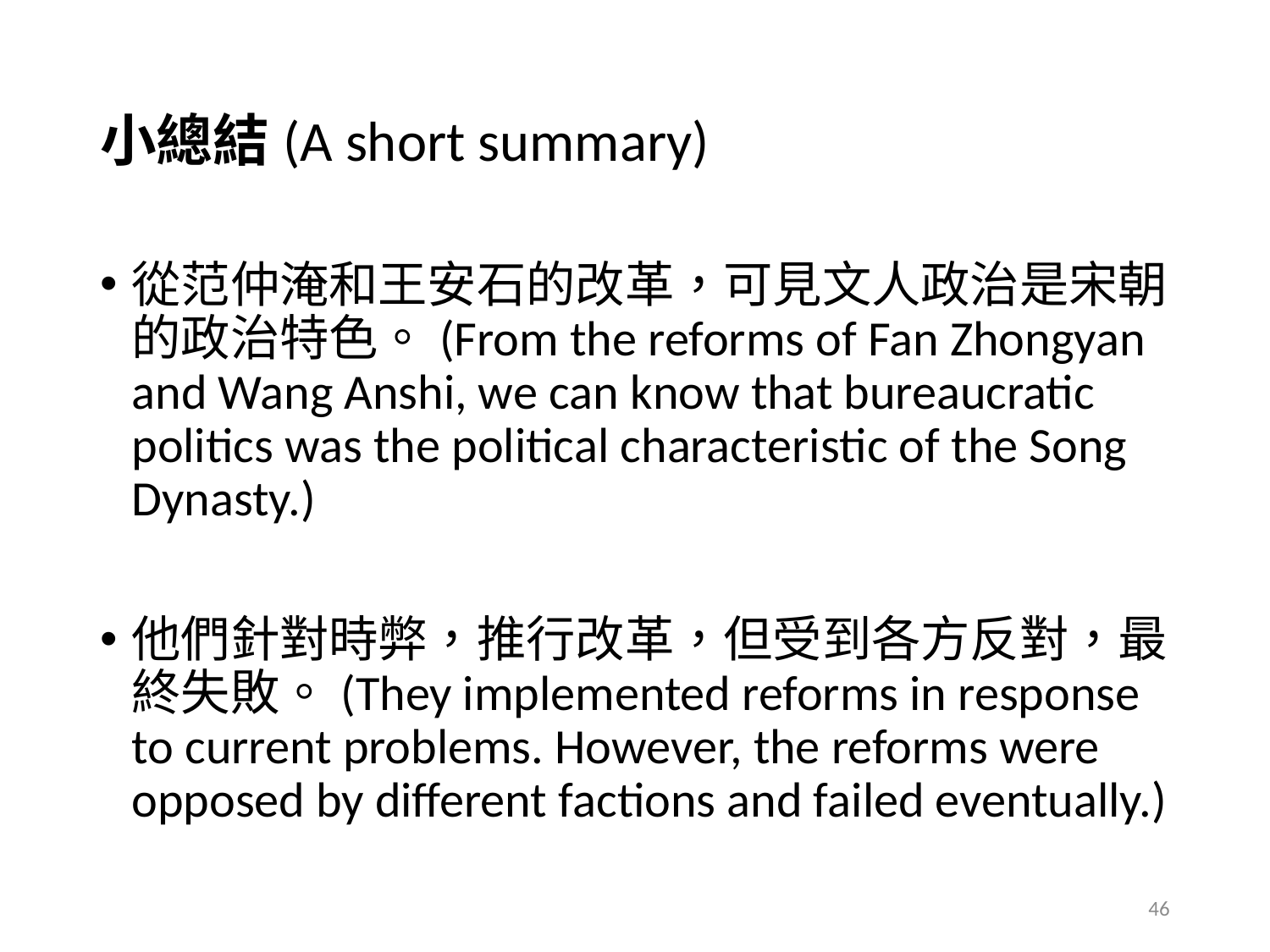

# 小總結(A short summary)
從范仲淹和王安石的改革，可見文人政治是宋朝的政治特色。(From the reforms of Fan Zhongyan and Wang Anshi, we can know that bureaucratic politics was the political characteristic of the Song Dynasty.)

他們針對時弊，推行改革，但受到各方反對，最終失敗。(They implemented reforms in response to current problems. However, the reforms were opposed by different factions and failed eventually.)

46